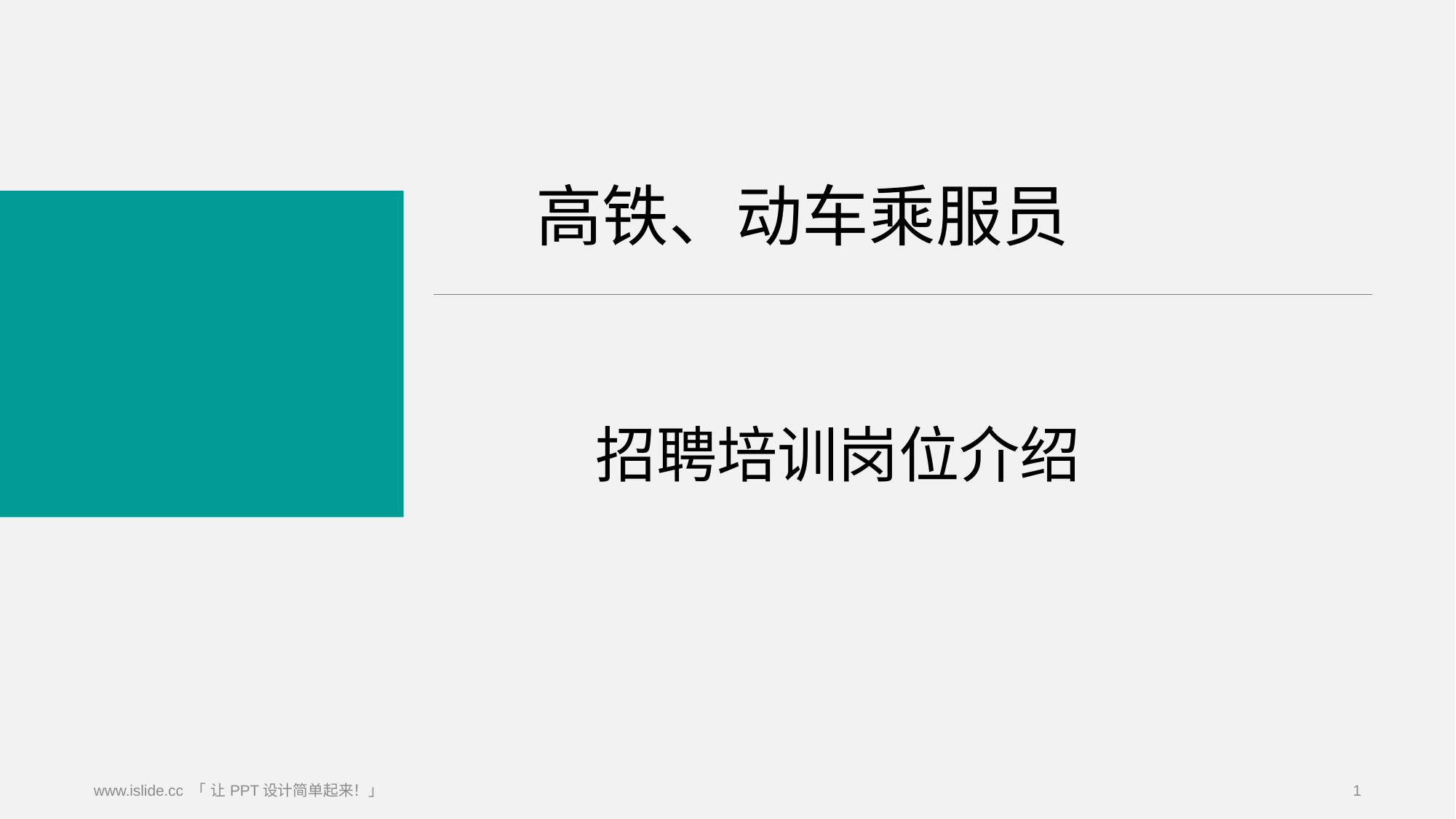

# 高铁、动车乘服员
          招聘培训岗位介绍
www.islide.cc 「 让PPT设计简单起来！」
1